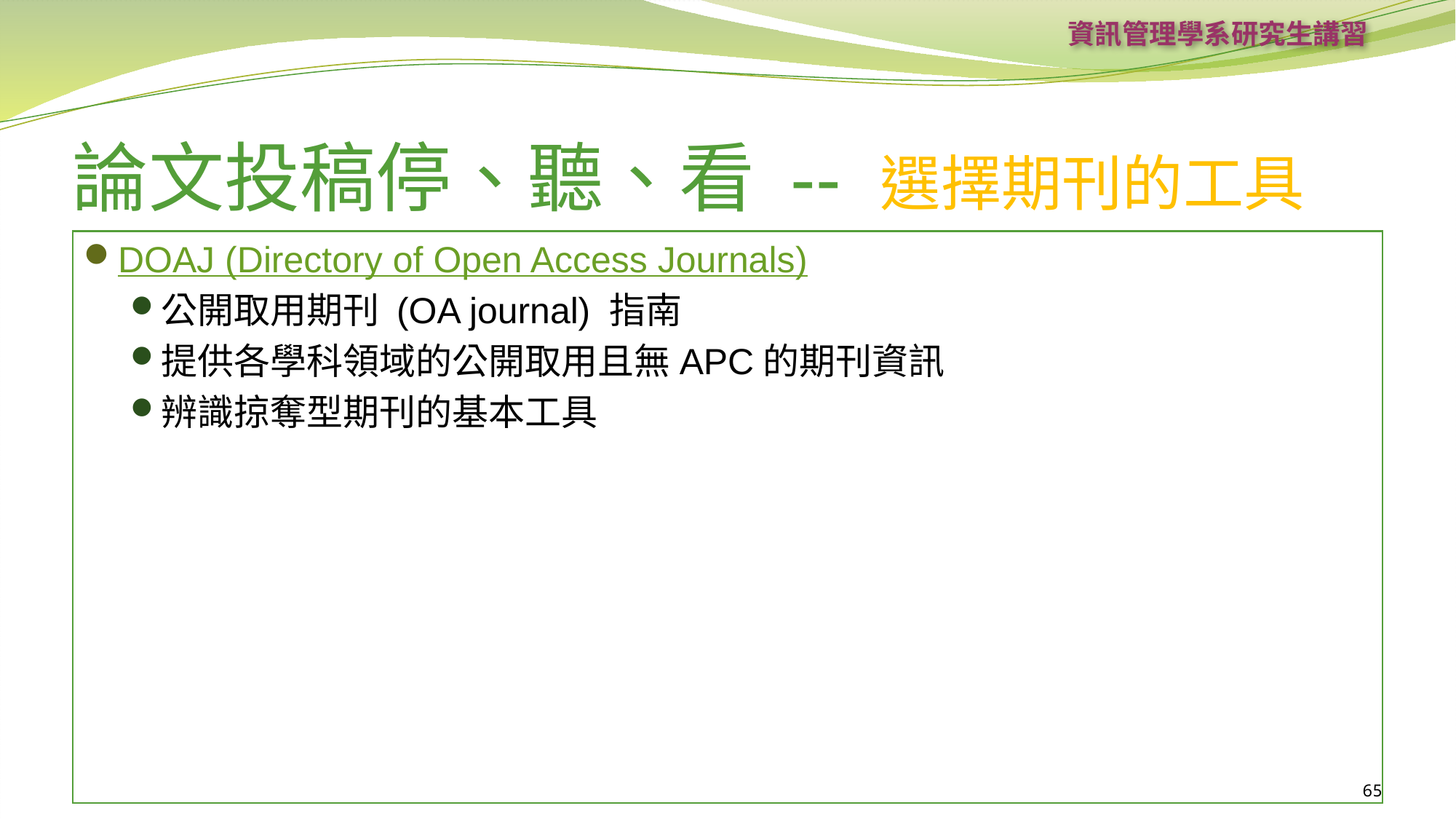

資訊管理學系研究生講習
# 論文投稿停、聽、看 -- 選擇期刊的工具
DOAJ (Directory of Open Access Journals)
公開取用期刊 (OA journal) 指南
提供各學科領域的公開取用且無APC的期刊資訊
辨識掠奪型期刊的基本工具

65